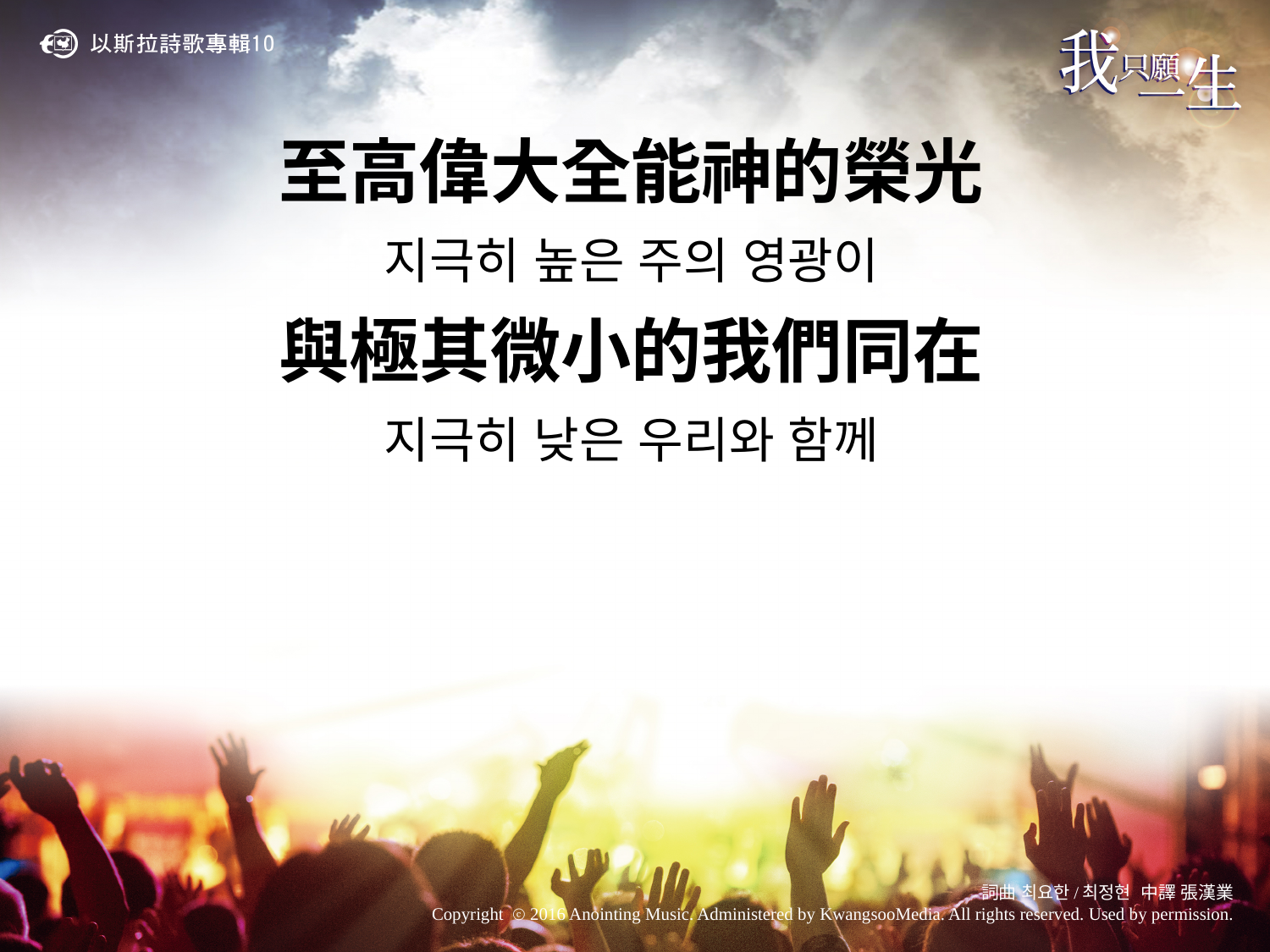

至高偉大全能神的榮光
지극히 높은 주의 영광이
與極其微小的我們同在
지극히 낮은 우리와 함께
詞曲 최요한/최정현  中譯 張漢業
Copyright  ⓒ 2016 Anointing Music. Administered by KwangsooMedia. All rights reserved. Used by permission.